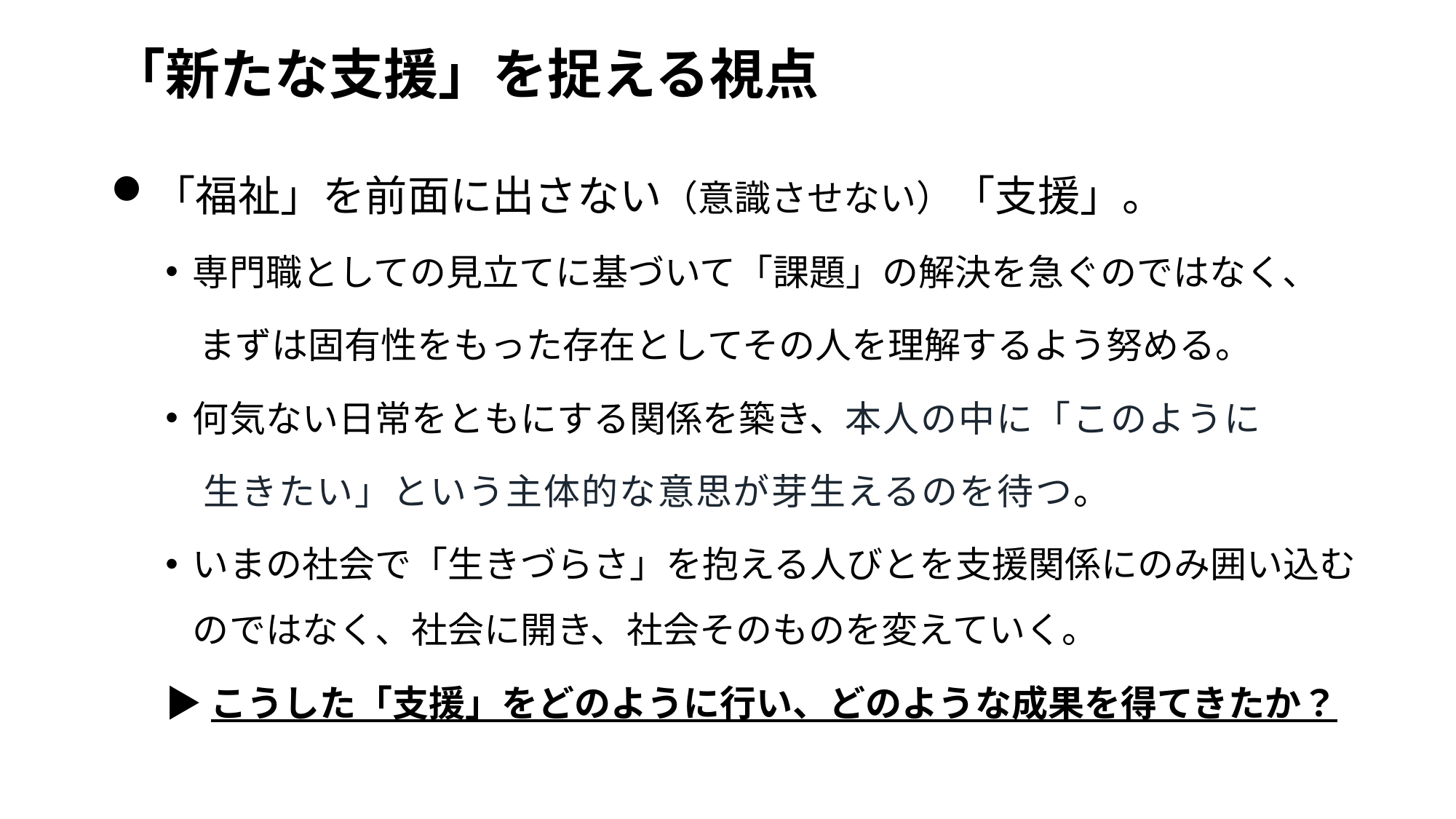

# 「新たな支援」を捉える視点
「福祉」を前面に出さない（意識させない）「支援」。
専門職としての見立てに基づいて「課題」の解決を急ぐのではなく、
   まずは固有性をもった存在としてその人を理解するよう努める。
何気ない日常をともにする関係を築き、本人の中に「このように
   生きたい」という主体的な意思が芽生えるのを待つ。
いまの社会で「生きづらさ」を抱える人びとを支援関係にのみ囲い込むのではなく、社会に開き、社会そのものを変えていく。
▶こうした「支援」をどのように行い、どのような成果を得てきたか？